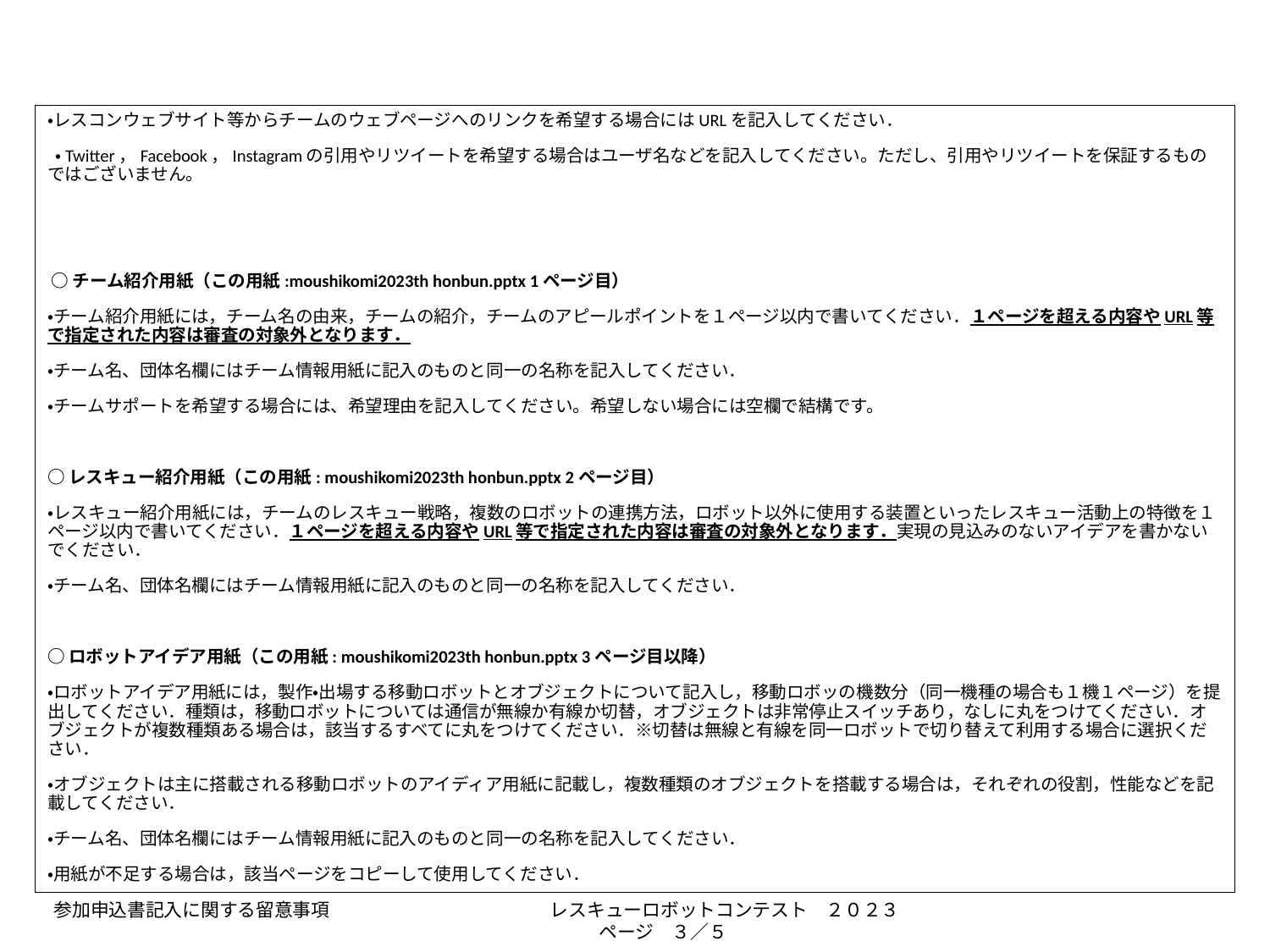

・レスコンウェブサイト等からチームのウェブページへのリンクを希望する場合にはURLを記入してください．
 ・Twitter，Facebook，Instagramの引用やリツイートを希望する場合はユーザ名などを記入してください。ただし、引用やリツイートを保証するものではございません。

 ○チーム紹介用紙（この用紙:moushikomi2023th honbun.pptx 1ページ目）
・チーム紹介用紙には，チーム名の由来，チームの紹介，チームのアピールポイントを１ページ以内で書いてください．１ページを超える内容やURL等で指定された内容は審査の対象外となります．
・チーム名、団体名欄にはチーム情報用紙に記入のものと同一の名称を記入してください．
・チームサポートを希望する場合には、希望理由を記入してください。希望しない場合には空欄で結構です。

○レスキュー紹介用紙（この用紙: moushikomi2023th honbun.pptx 2ページ目）
・レスキュー紹介用紙には，チームのレスキュー戦略，複数のロボットの連携方法，ロボット以外に使用する装置といったレスキュー活動上の特徴を１ページ以内で書いてください．１ページを超える内容やURL等で指定された内容は審査の対象外となります．実現の見込みのないアイデアを書かないでください．
・チーム名、団体名欄にはチーム情報用紙に記入のものと同一の名称を記入してください．

○ロボットアイデア用紙（この用紙: moushikomi2023th honbun.pptx 3ページ目以降）
・ロボットアイデア用紙には，製作・出場する移動ロボットとオブジェクトについて記入し，移動ロボッの機数分（同一機種の場合も１機１ページ）を提出してください．種類は，移動ロボットについては通信が無線か有線か切替，オブジェクトは非常停止スイッチあり，なしに丸をつけてください．オブジェクトが複数種類ある場合は，該当するすべてに丸をつけてください．※切替は無線と有線を同一ロボットで切り替えて利用する場合に選択ください．
・オブジェクトは主に搭載される移動ロボットのアイディア用紙に記載し，複数種類のオブジェクトを搭載する場合は，それぞれの役割，性能などを記載してください．
・チーム名、団体名欄にはチーム情報用紙に記入のものと同一の名称を記入してください．
・用紙が不足する場合は，該当ページをコピーして使用してください．
参加申込書記入に関する留意事項　　　　　　　　　　　　レスキューロボットコンテスト　２０２３ 　　　　　　　　　　　　　　　　　　　　　ページ　３／５